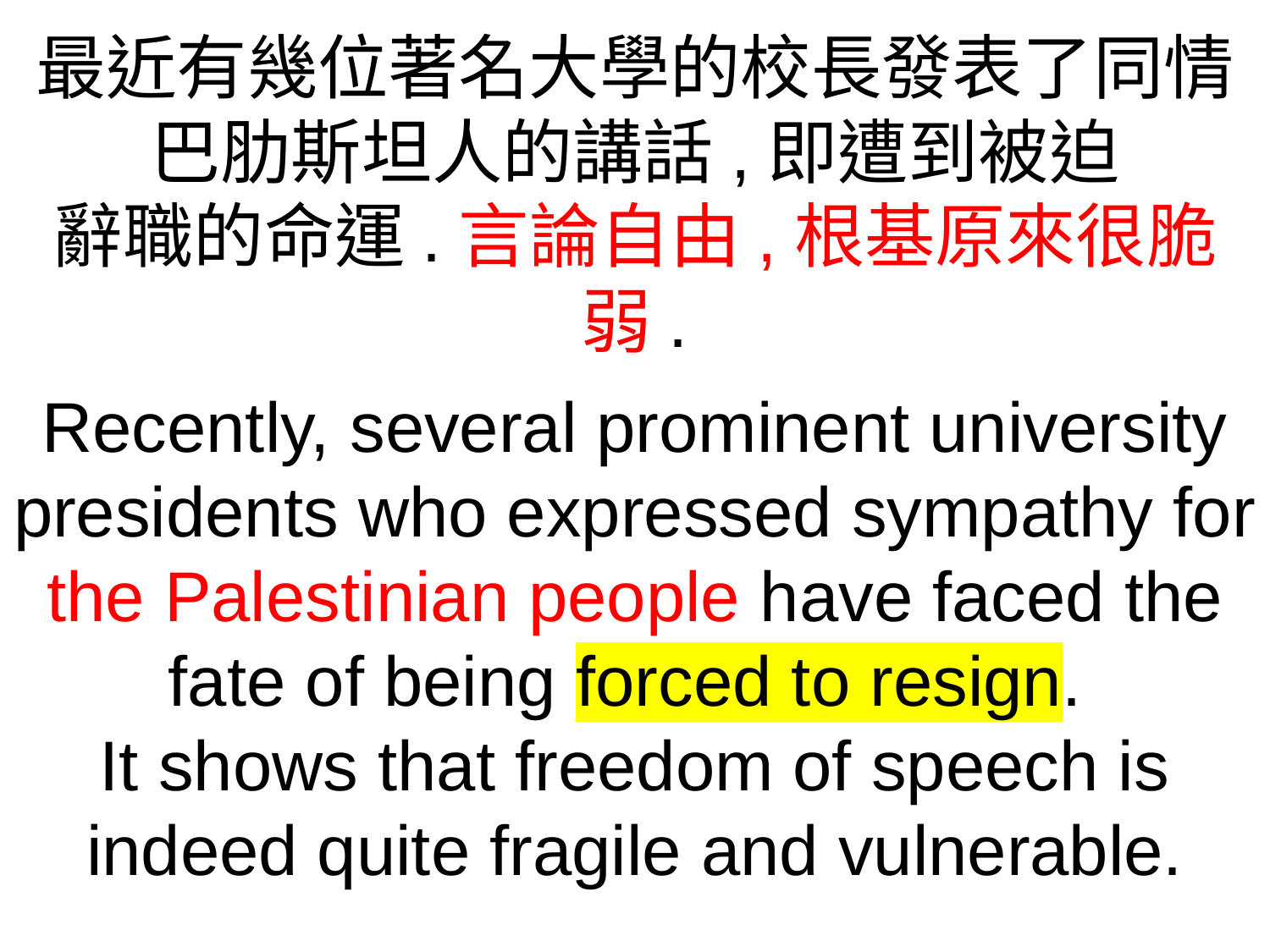

最近有幾位著名大學的校長發表了同情巴肋斯坦人的講話,即遭到被迫
辭職的命運.言論自由,根基原來很脆弱.
Recently, several prominent university presidents who expressed sympathy for the Palestinian people have faced the fate of being forced to resign.
It shows that freedom of speech is indeed quite fragile and vulnerable.